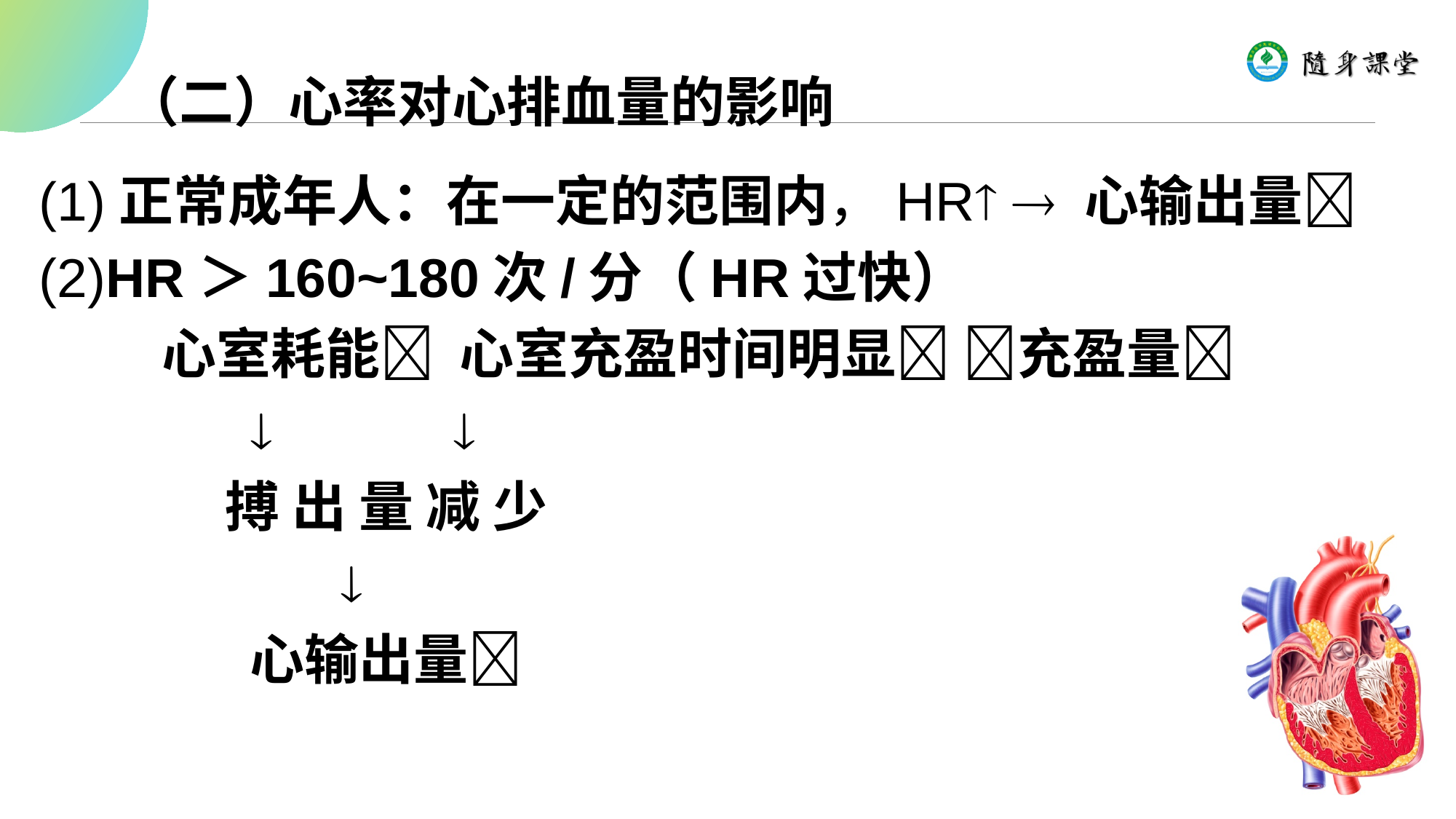

（二）心率对心排血量的影响
(1)正常成年人：在一定的范围内，HR↑ → 心输出量↑
(2)HR＞160~180次/分（HR过快）
         心室耗能↑  心室充盈时间明显↓ →充盈量↓
              ↓            ↓
              搏 出 量 减 少
                    ↓
                心输出量↓